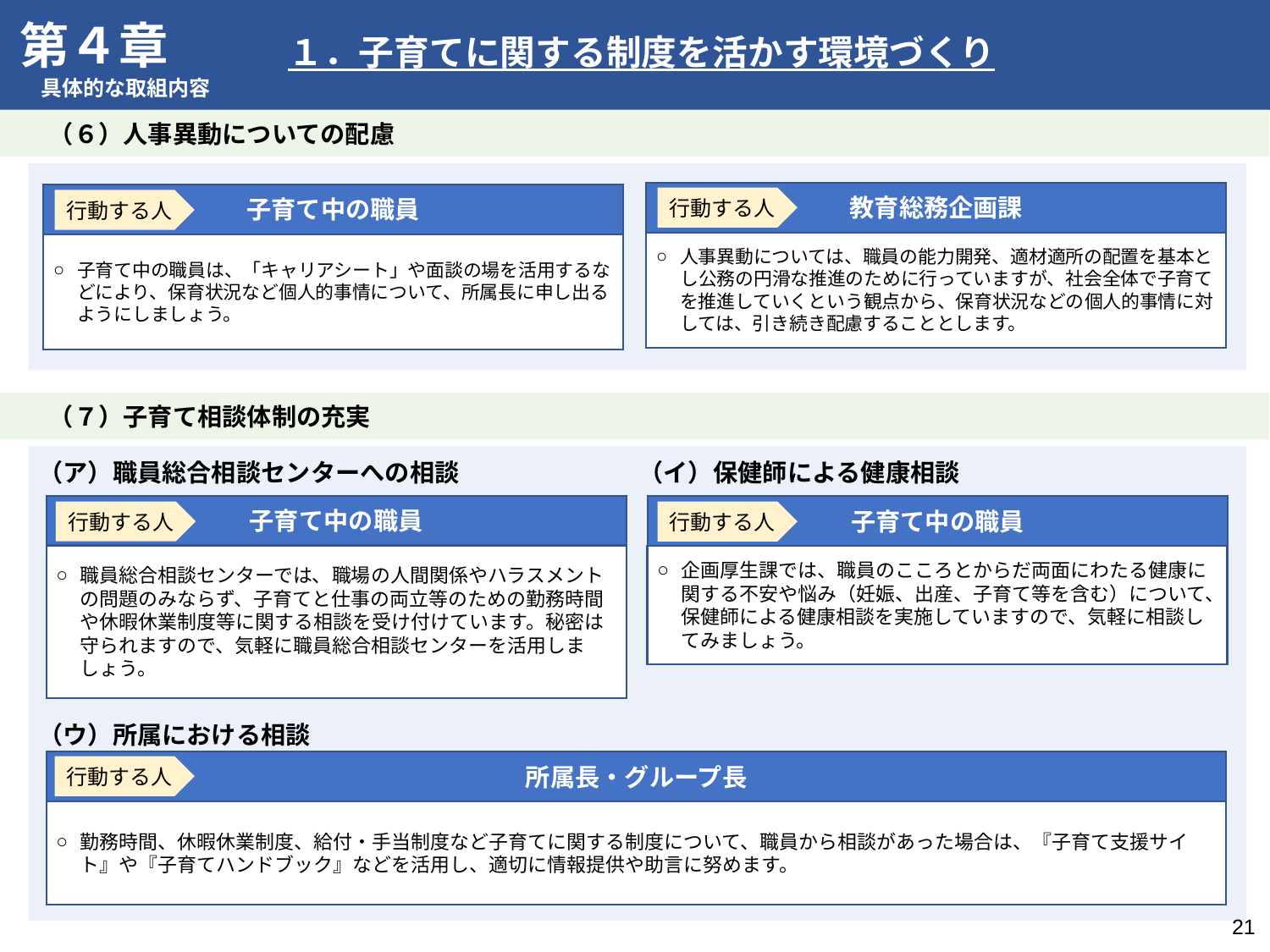

第４章
具体的な取組内容
　１．子育てに関する制度を活かす環境づくり

　　（６）人事異動についての配慮

教育総務企画課
人事異動については、職員の能力開発、適材適所の配置を基本とし公務の円滑な推進のために行っていますが、社会全体で子育てを推進していくという観点から、保育状況などの個人的事情に対しては、引き続き配慮することとします。
子育て中の職員
子育て中の職員は、「キャリアシート」や面談の場を活用するなどにより、保育状況など個人的事情について、所属長に申し出るようにしましょう。
行動する人
行動する人
　　（７）子育て相談体制の充実

（イ）保健師による健康相談
（ア）職員総合相談センターへの相談
子育て中の職員
職員総合相談センターでは、職場の人間関係やハラスメントの問題のみならず、子育てと仕事の両立等のための勤務時間や休暇休業制度等に関する相談を受け付けています。秘密は守られますので、気軽に職員総合相談センターを活用しましょう。
子育て中の職員
企画厚生課では、職員のこころとからだ両面にわたる健康に関する不安や悩み（妊娠、出産、子育て等を含む）について、保健師による健康相談を実施していますので、気軽に相談してみましょう。
行動する人
行動する人
（ウ）所属における相談
所属長・グループ長
勤務時間、休暇休業制度、給付・手当制度など子育てに関する制度について、職員から相談があった場合は、『子育て支援サイト』や『子育てハンドブック』などを活用し、適切に情報提供や助言に努めます。
行動する人
21